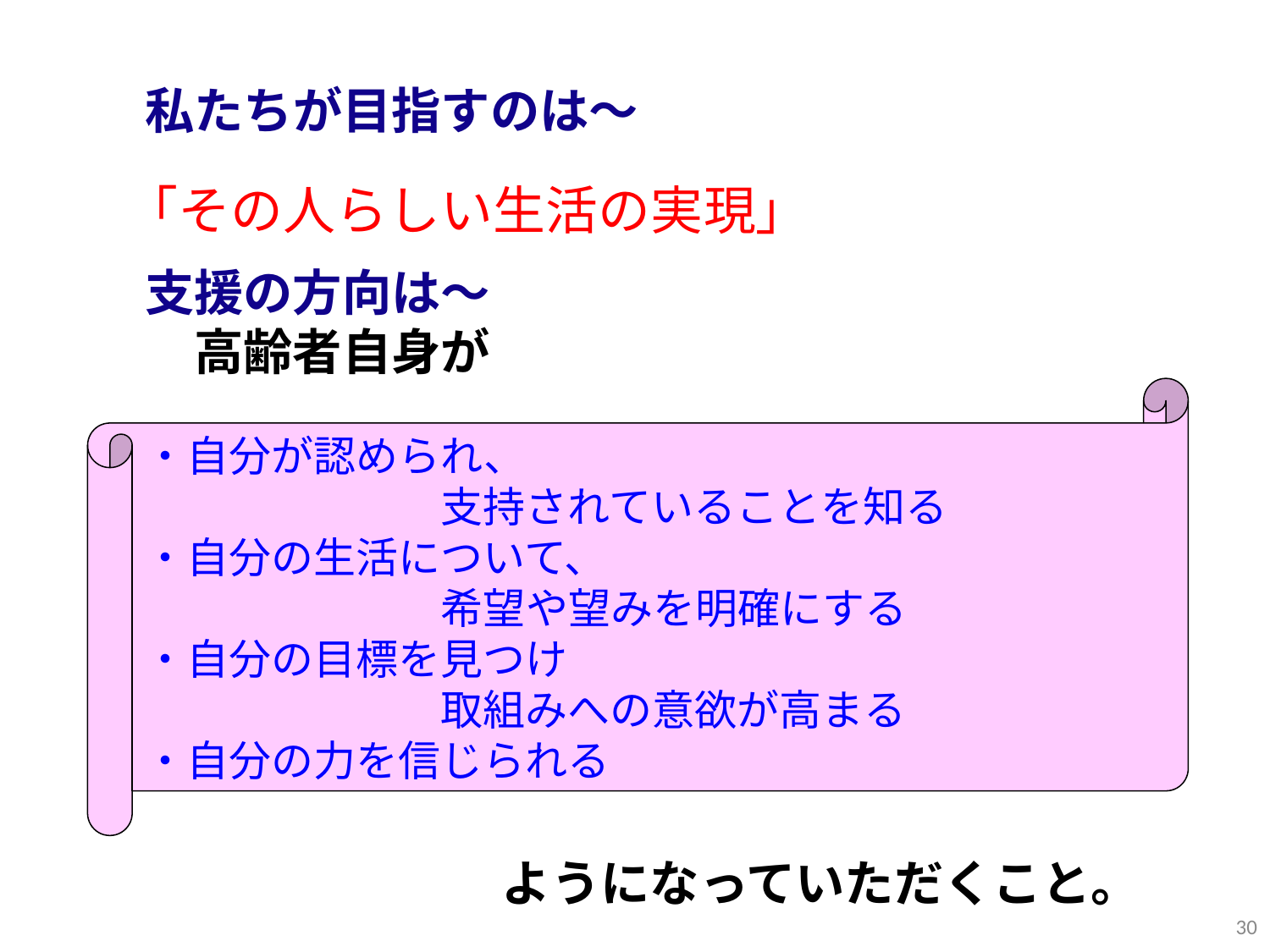

私たちが目指すのは～

「その人らしい生活の実現」
支援の方向は～
　高齢者自身が
・自分が認められ、
　　　　　　　支持されていることを知る
・自分の生活について、
　　　　　　　希望や望みを明確にする
・自分の目標を見つけ
　　　　　　　取組みへの意欲が高まる
・自分の力を信じられる
　ようになっていただくこと。
30